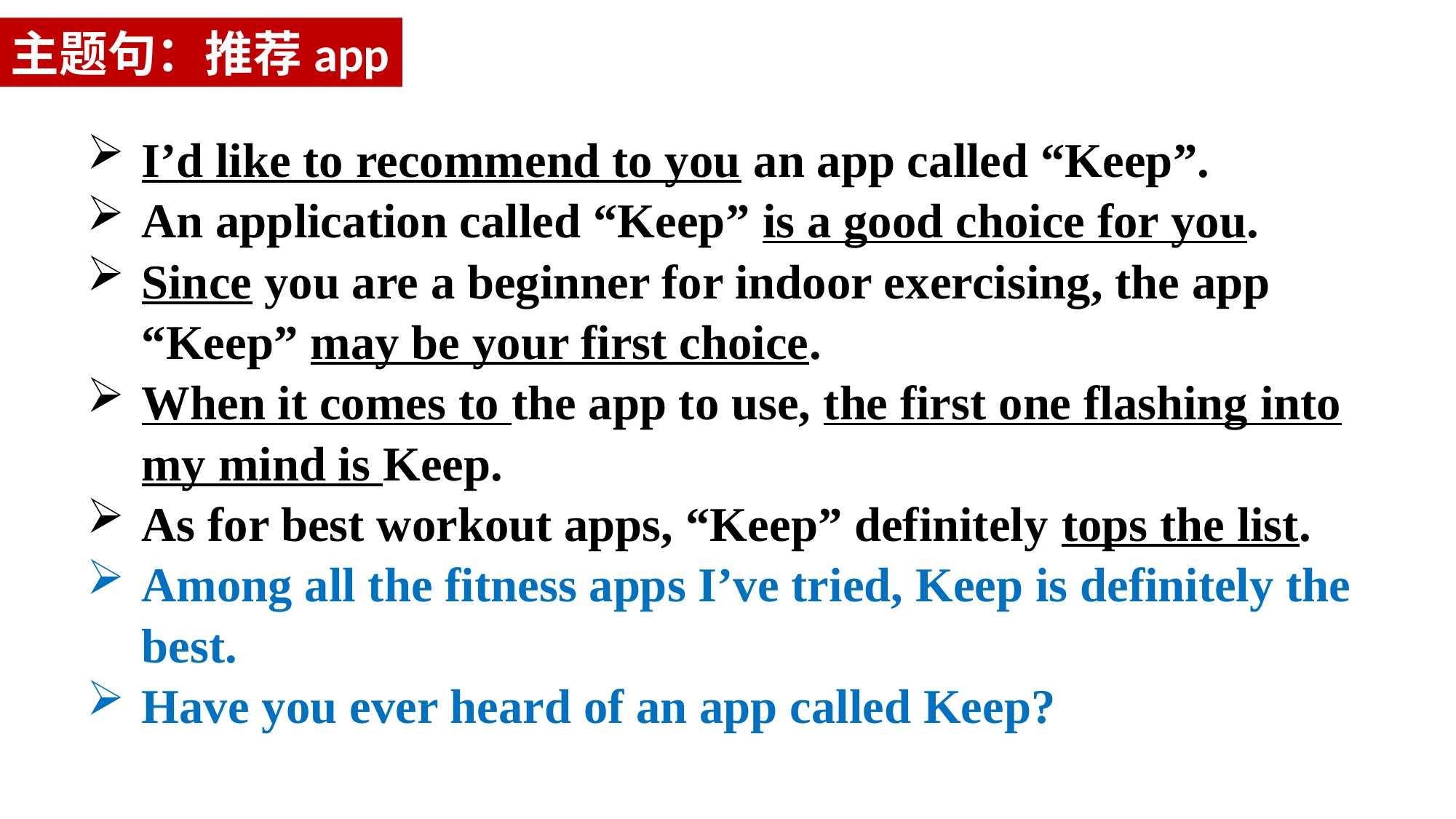

主题句：推荐app
I’d like to recommend to you an app called “Keep”.
An application called “Keep” is a good choice for you.
Since you are a beginner for indoor exercising, the app “Keep” may be your first choice.
When it comes to the app to use, the first one flashing into my mind is Keep.
As for best workout apps, “Keep” definitely tops the list.
Among all the fitness apps I’ve tried, Keep is definitely the best.
Have you ever heard of an app called Keep?